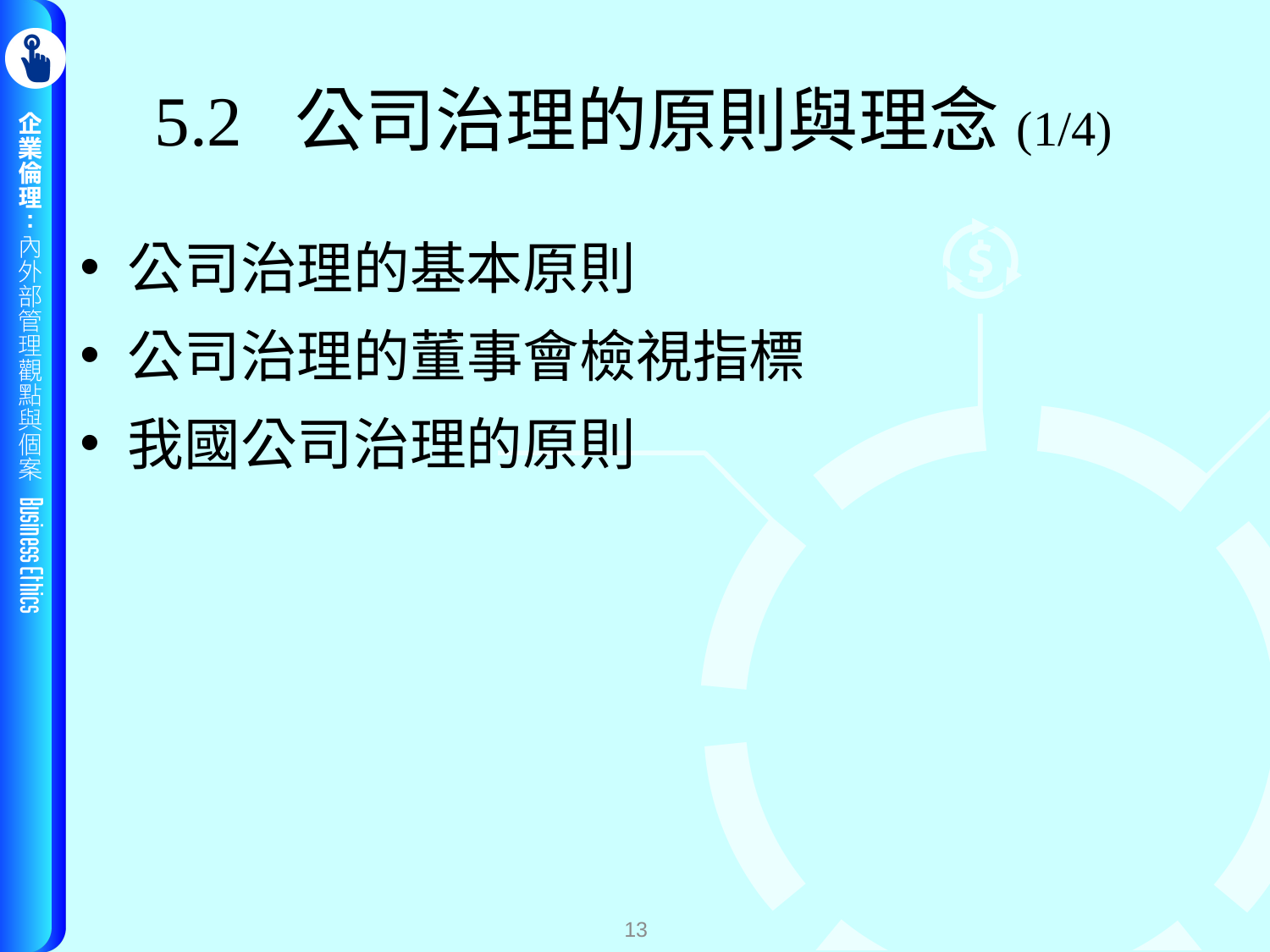

# 5.2  公司治理的原則與理念(1/4)
公司治理的基本原則
公司治理的董事會檢視指標
我國公司治理的原則
13